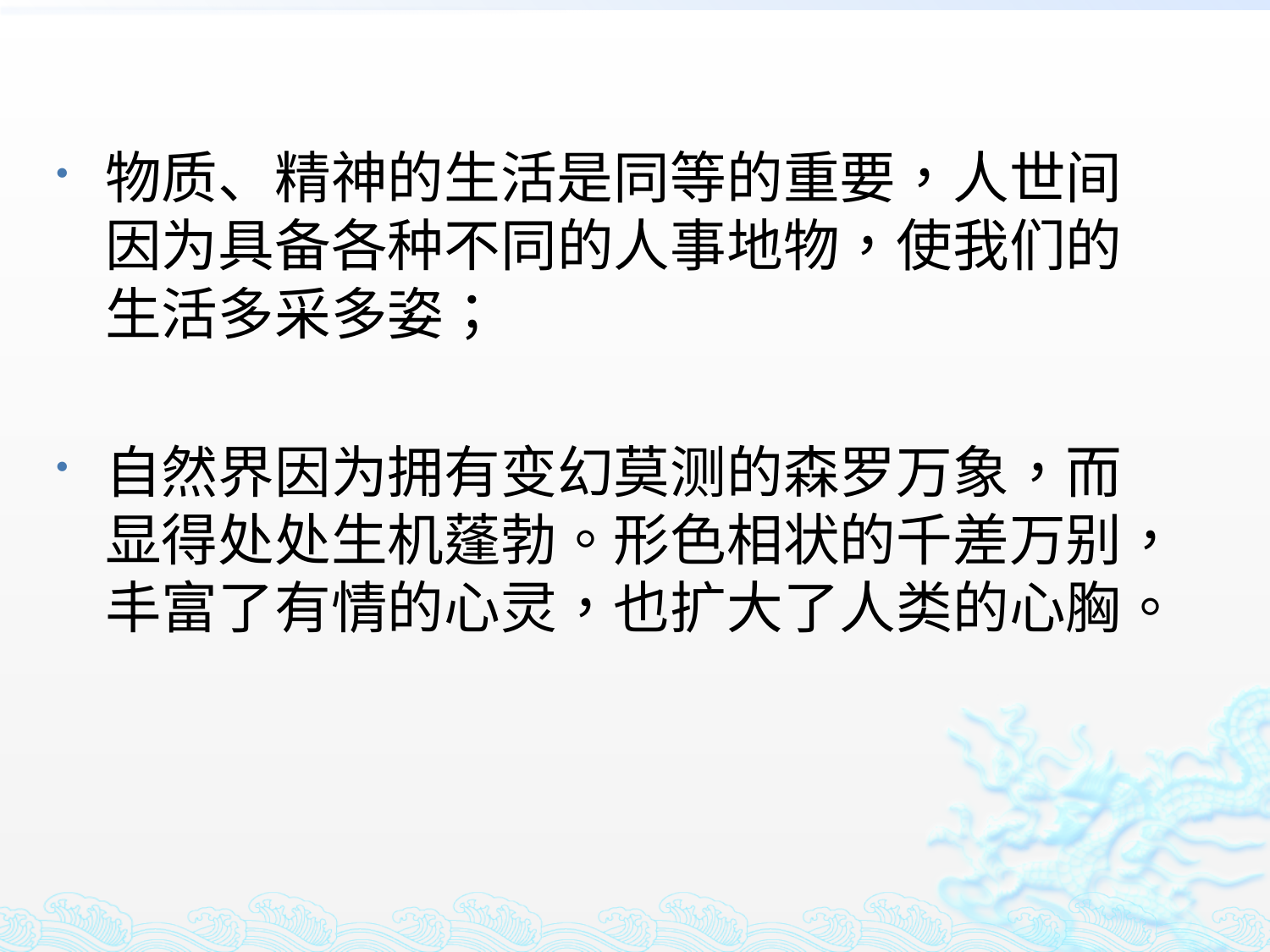

物质、精神的生活是同等的重要，人世间因为具备各种不同的人事地物，使我们的生活多采多姿；

自然界因为拥有变幻莫测的森罗万象，而显得处处生机蓬勃。形色相状的千差万别，丰富了有情的心灵，也扩大了人类的心胸。